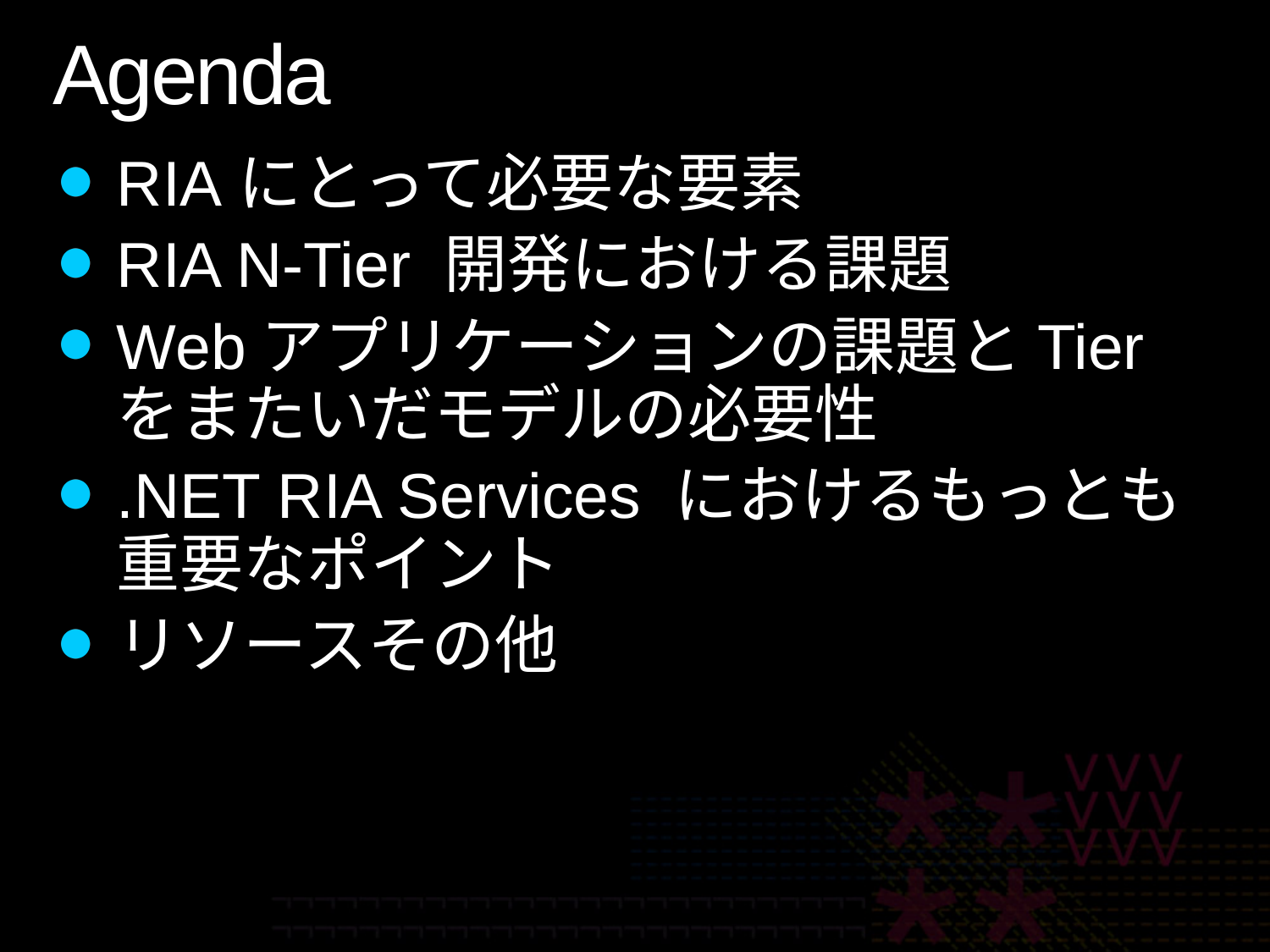

# Agenda
RIAにとって必要な要素
RIA N-Tier 開発における課題
Webアプリケーションの課題とTierをまたいだモデルの必要性
.NET RIA Services におけるもっとも重要なポイント
リソースその他